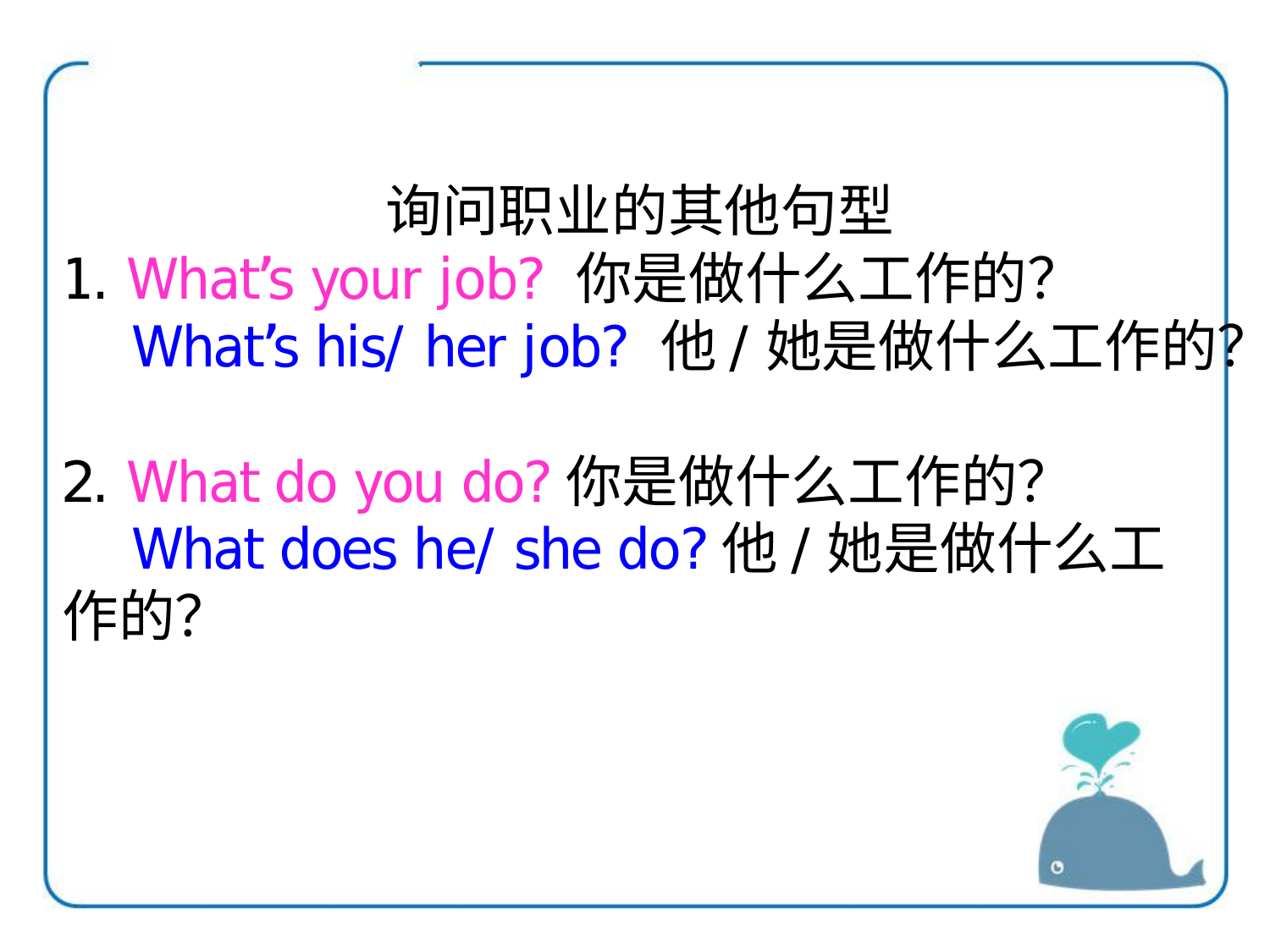

询问职业的其他句型
1. What’s your job? 你是做什么工作的？
    What’s his/ her job? 他/她是做什么工作的？

2. What do you do?你是做什么工作的？
    What does he/ she do?他/她是做什么工作的？